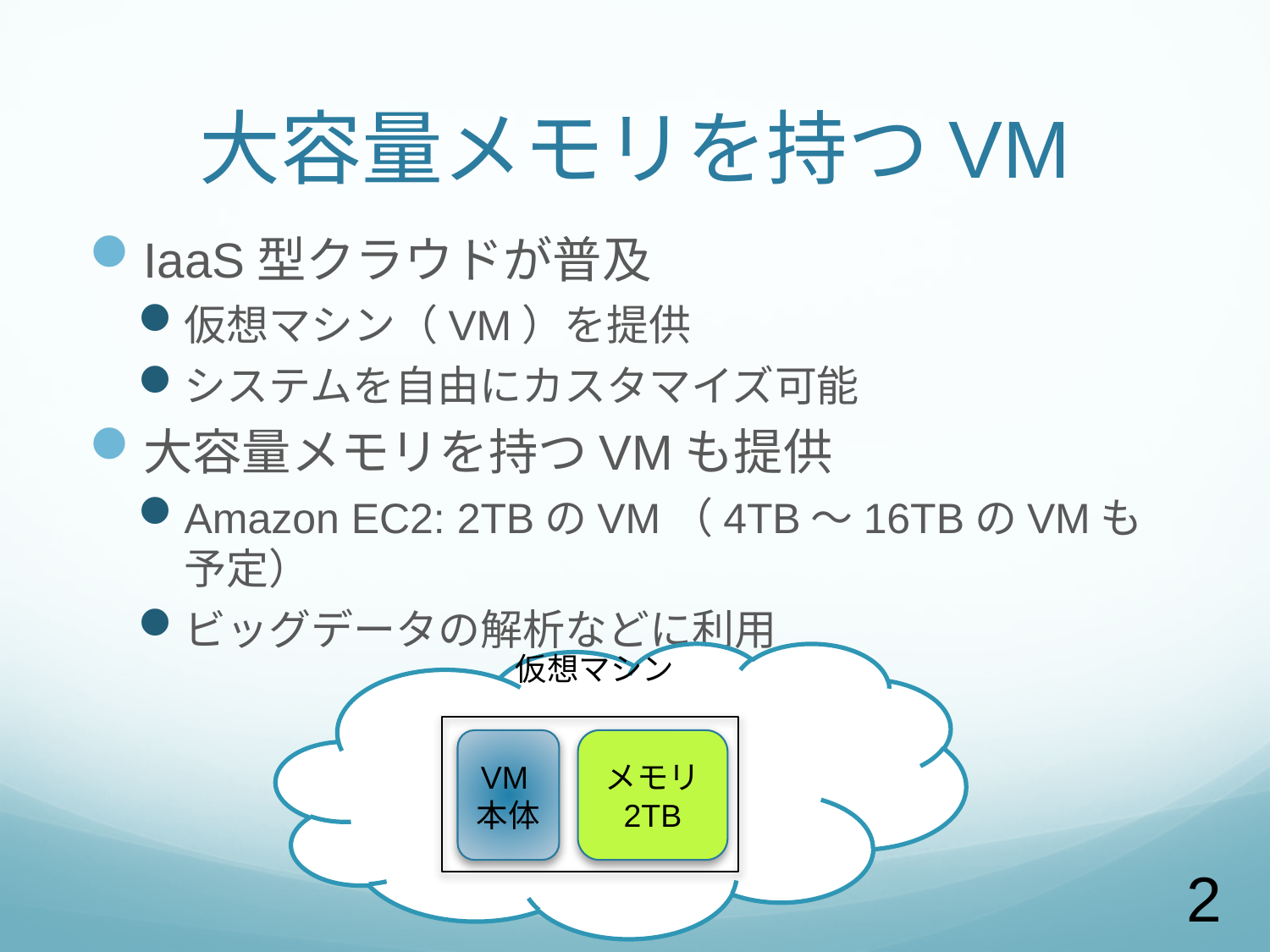

# 大容量メモリを持つVM
IaaS型クラウドが普及
仮想マシン（VM）を提供
システムを自由にカスタマイズ可能
大容量メモリを持つVMも提供
Amazon EC2: 2TBのVM（4TB〜16TBのVMも予定）
ビッグデータの解析などに利用

仮想マシン

VM本体
メモリ
2TB
2